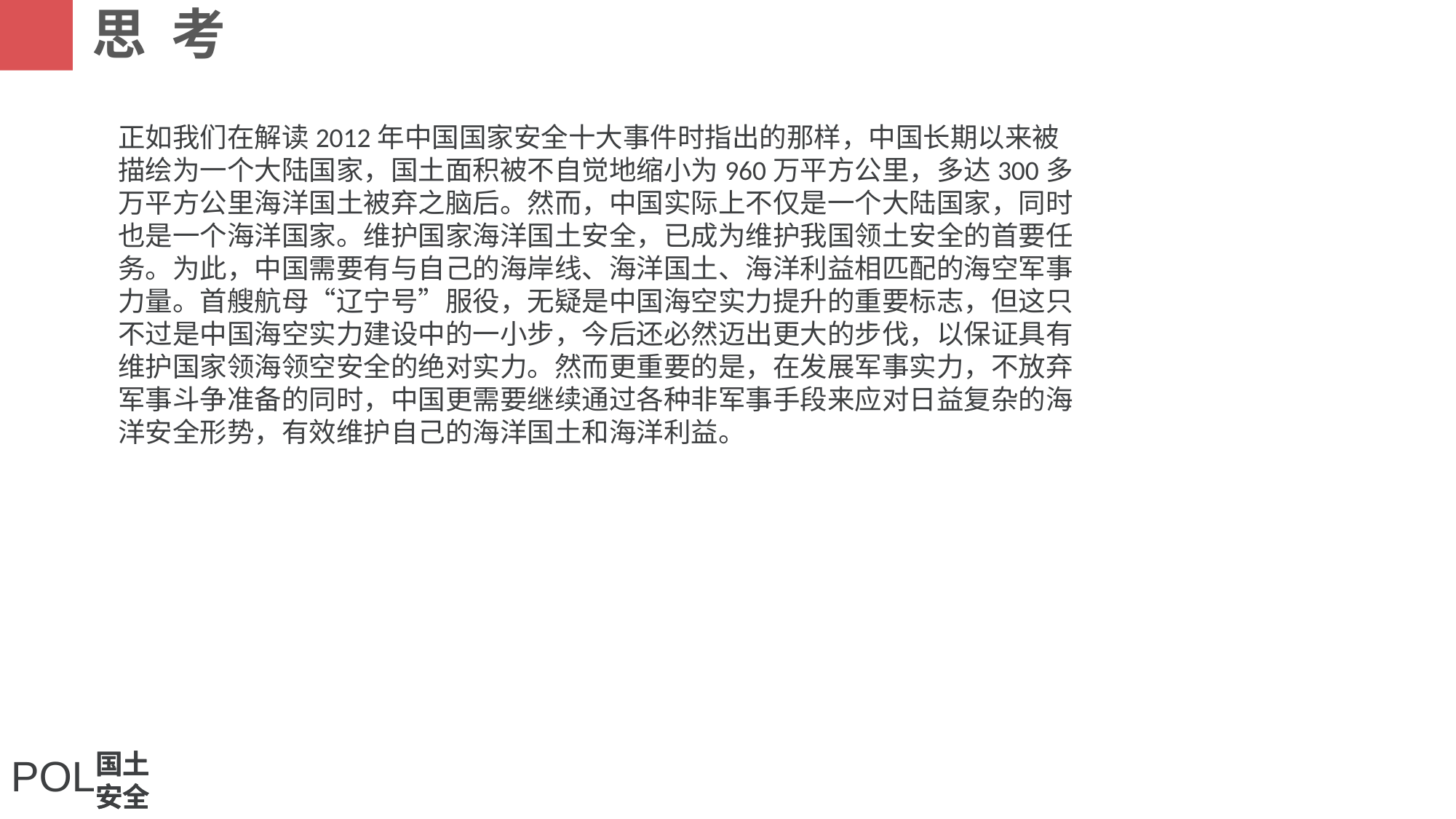

思  考

正如我们在解读2012年中国国家安全十大事件时指出的那样，中国长期以来被描绘为一个大陆国家，国土面积被不自觉地缩小为960万平方公里，多达300多万平方公里海洋国土被弃之脑后。然而，中国实际上不仅是一个大陆国家，同时也是一个海洋国家。维护国家海洋国土安全，已成为维护我国领土安全的首要任务。为此，中国需要有与自己的海岸线、海洋国土、海洋利益相匹配的海空军事力量。首艘航母“辽宁号”服役，无疑是中国海空实力提升的重要标志，但这只不过是中国海空实力建设中的一小步，今后还必然迈出更大的步伐，以保证具有维护国家领海领空安全的绝对实力。然而更重要的是，在发展军事实力，不放弃军事斗争准备的同时，中国更需要继续通过各种非军事手段来应对日益复杂的海洋安全形势，有效维护自己的海洋国土和海洋利益。
PPT
UR
国土
安全
POL
国土
安全